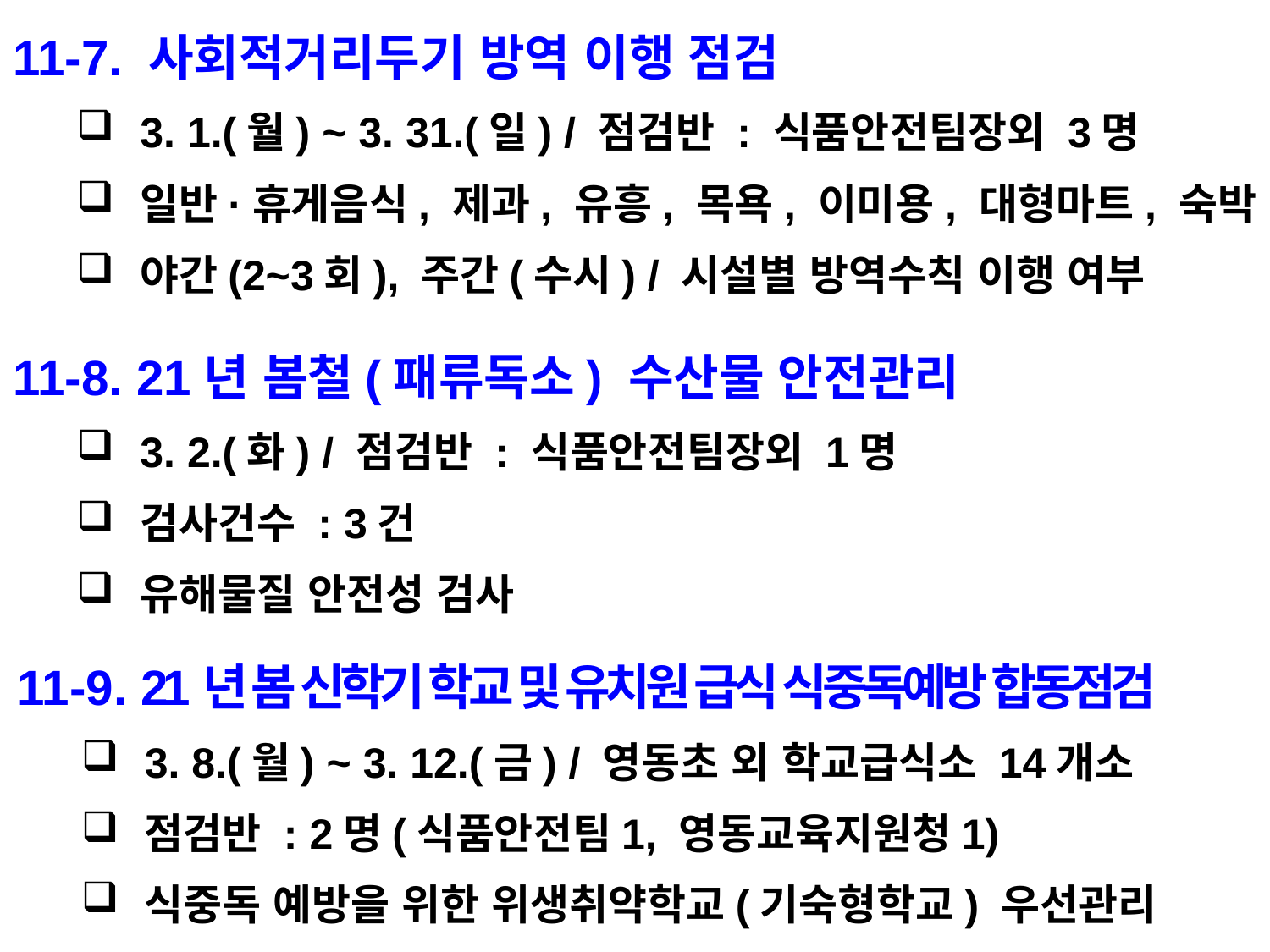

11-7. 사회적거리두기 방역 이행 점검
3. 1.(월) ~ 3. 31.(일) / 점검반 : 식품안전팀장외 3명
일반·휴게음식, 제과, 유흥, 목욕, 이미용, 대형마트, 숙박
야간(2~3회), 주간(수시) / 시설별 방역수칙 이행 여부
11-8. 21년 봄철(패류독소) 수산물 안전관리
3. 2.(화) / 점검반 : 식품안전팀장외 1명
검사건수 : 3건
유해물질 안전성 검사
11-9. 21년 봄 신학기 학교 및 유치원 급식 식중독예방 합동점검
3. 8.(월) ~ 3. 12.(금) / 영동초 외 학교급식소 14개소
점검반 : 2명(식품안전팀1, 영동교육지원청1)
식중독 예방을 위한 위생취약학교(기숙형학교) 우선관리